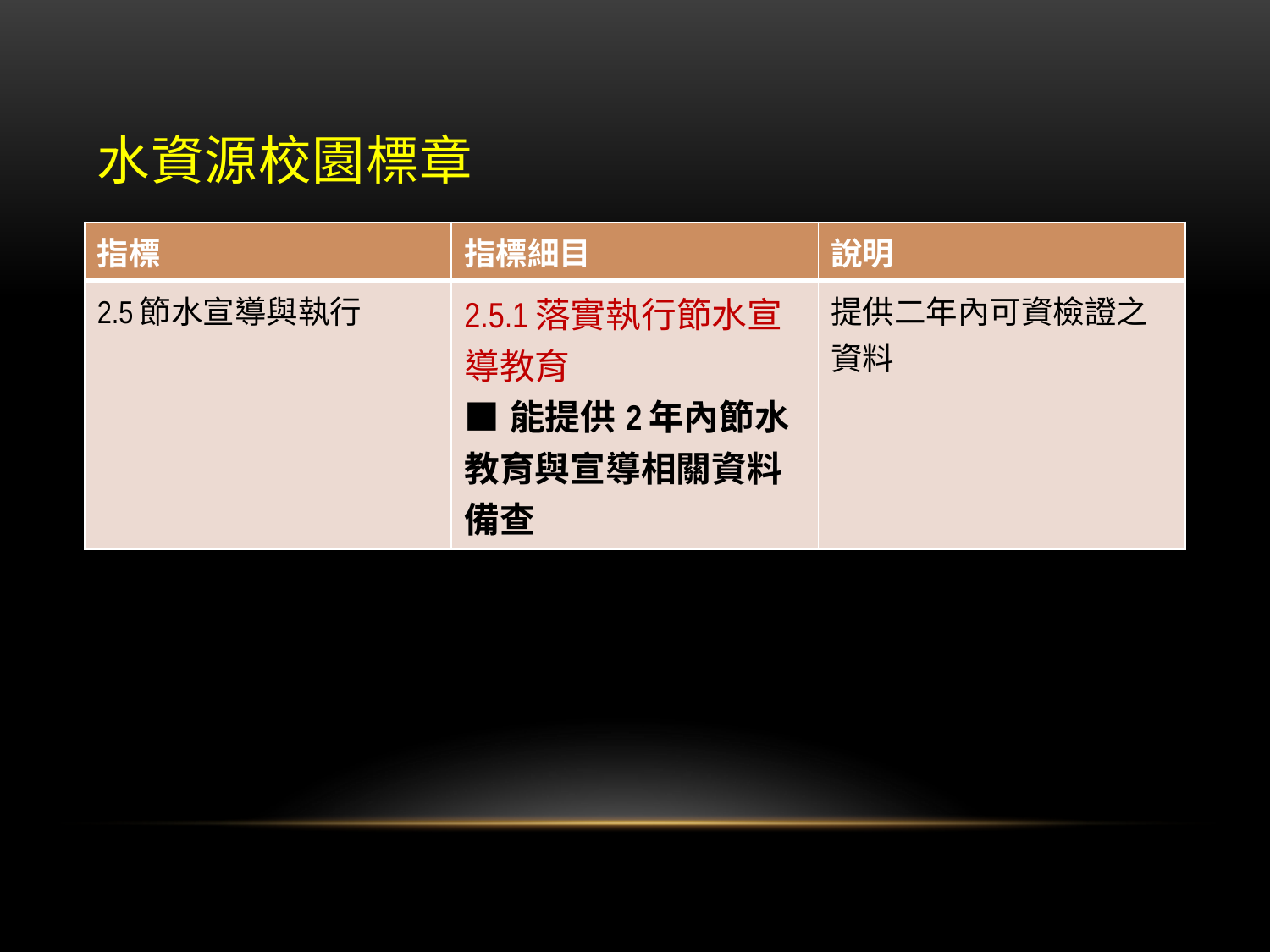

# 水資源校園標章
| 指標 | 指標細目 | 說明 |
| --- | --- | --- |
| 2.5節水宣導與執行 | 2.5.1落實執行節水宣導教育 ■能提供2年內節水教育與宣導相關資料備查 | 提供二年內可資檢證之資料 |